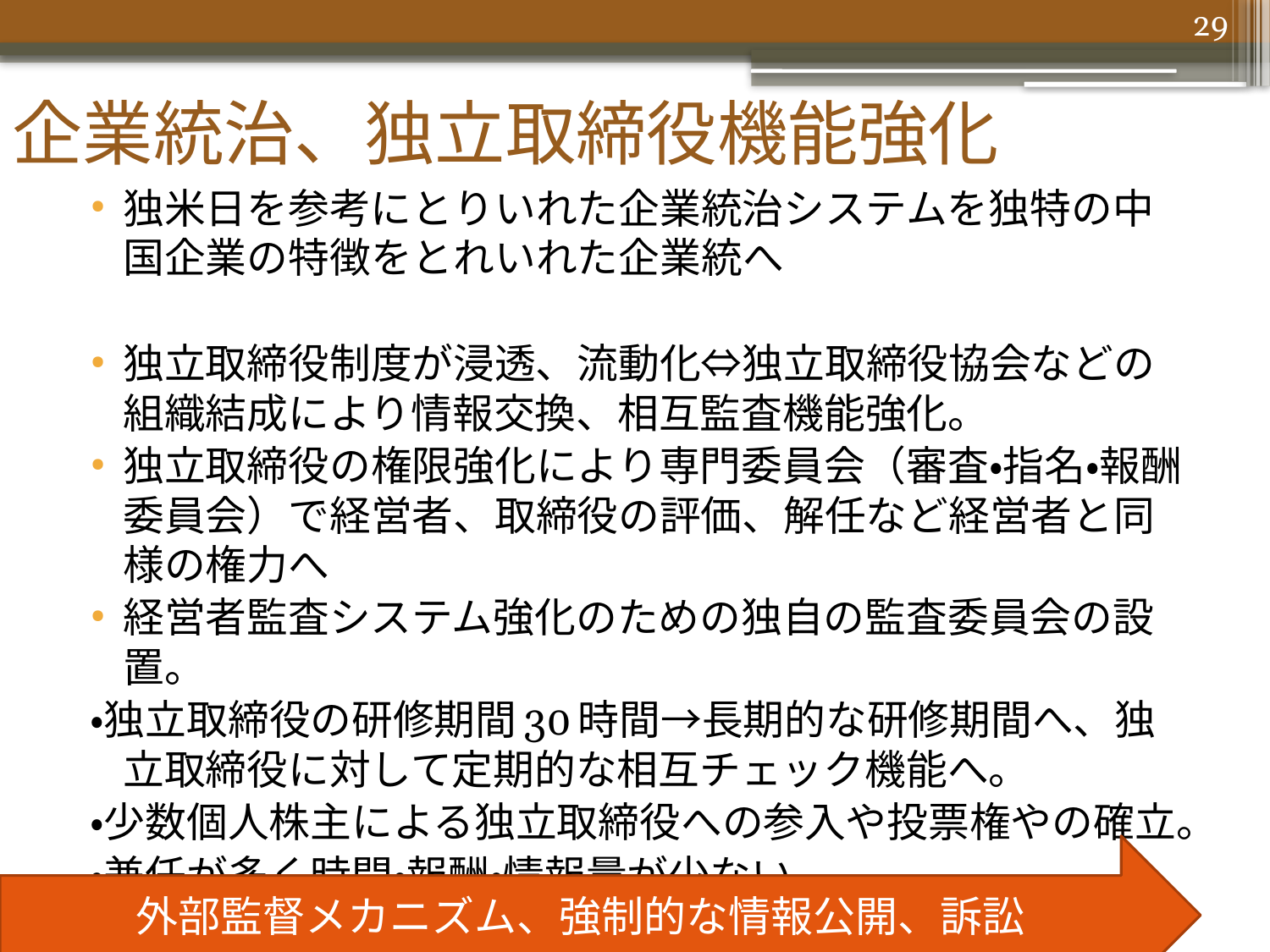

29
# 企業統治、独立取締役機能強化
独米日を参考にとりいれた企業統治システムを独特の中国企業の特徴をとれいれた企業統へ

独立取締役制度が浸透、流動化⇔独立取締役協会などの組織結成により情報交換、相互監査機能強化。
独立取締役の権限強化により専門委員会（審査・指名・報酬委員会）で経営者、取締役の評価、解任など経営者と同様の権力へ
経営者監査システム強化のための独自の監査委員会の設置。
・独立取締役の研修期間30時間→長期的な研修期間へ、独立取締役に対して定期的な相互チェック機能へ。
・少数個人株主による独立取締役への参入や投票権やの確立。
・兼任が多く時間・報酬・情報量が少ない。

外部監督メカニズム、強制的な情報公開、訴訟